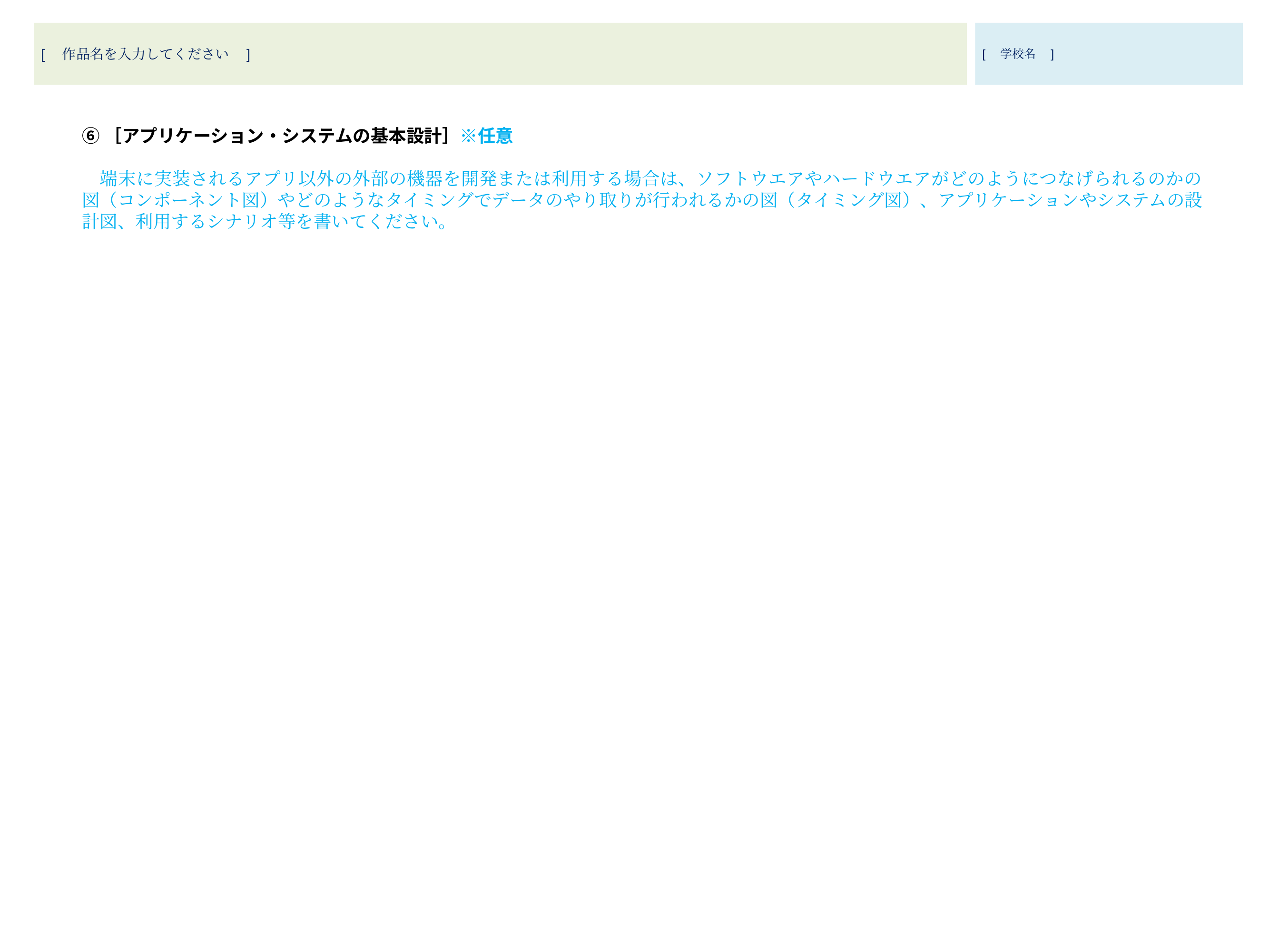

[　作品名を入力してください　]
[　学校名　]
⑥［アプリケーション・システムの基本設計］※任意

　端末に実装されるアプリ以外の外部の機器を開発または利用する場合は、ソフトウエアやハードウエアがどのようにつなげられるのかの図（コンポーネント図）やどのようなタイミングでデータのやり取りが行われるかの図（タイミング図）、アプリケーションやシステムの設計図、利用するシナリオ等を書いてください。